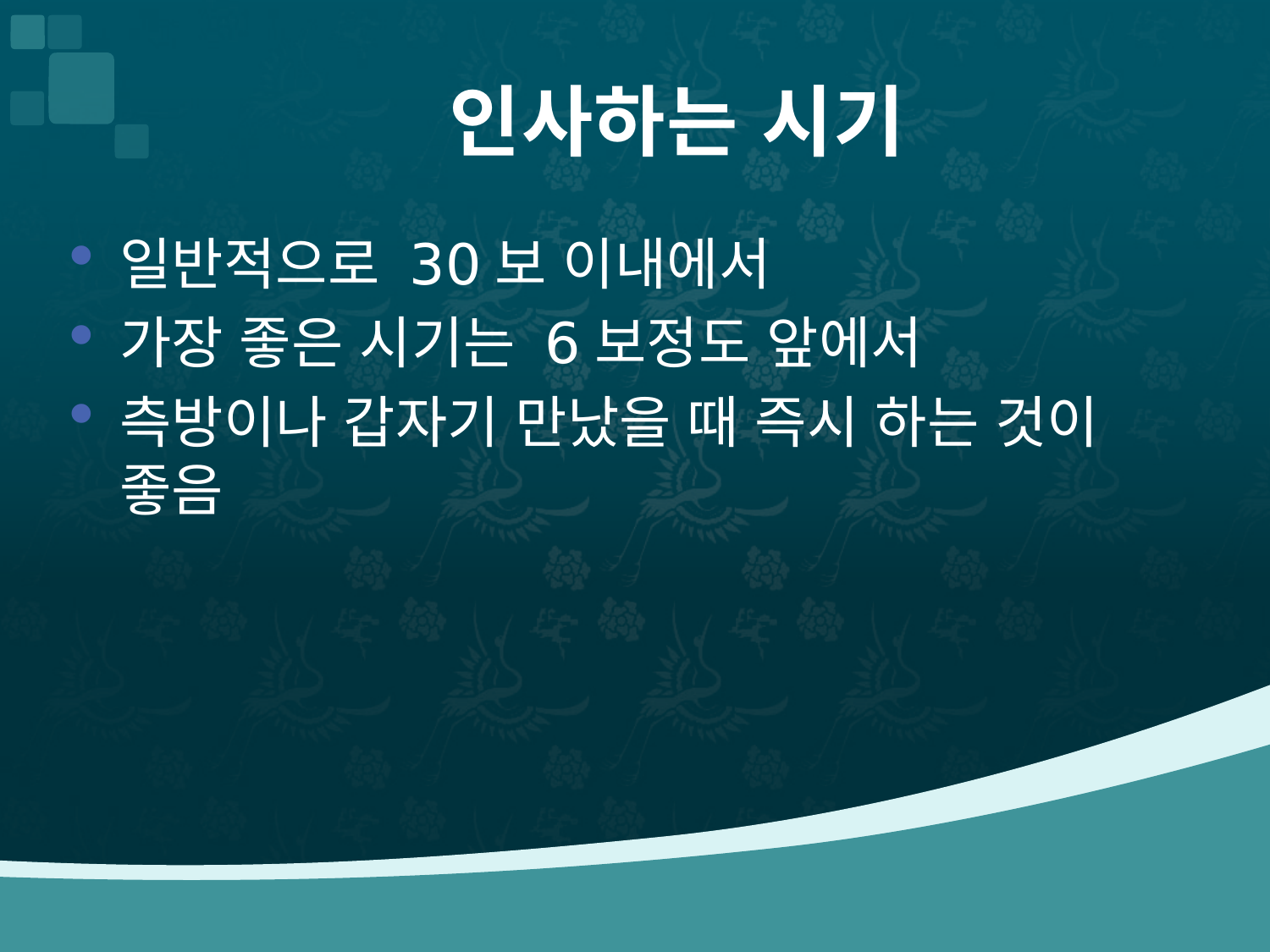

# 인사하는 시기
일반적으로 30보 이내에서
가장 좋은 시기는 6보정도 앞에서
측방이나 갑자기 만났을 때 즉시 하는 것이 좋음